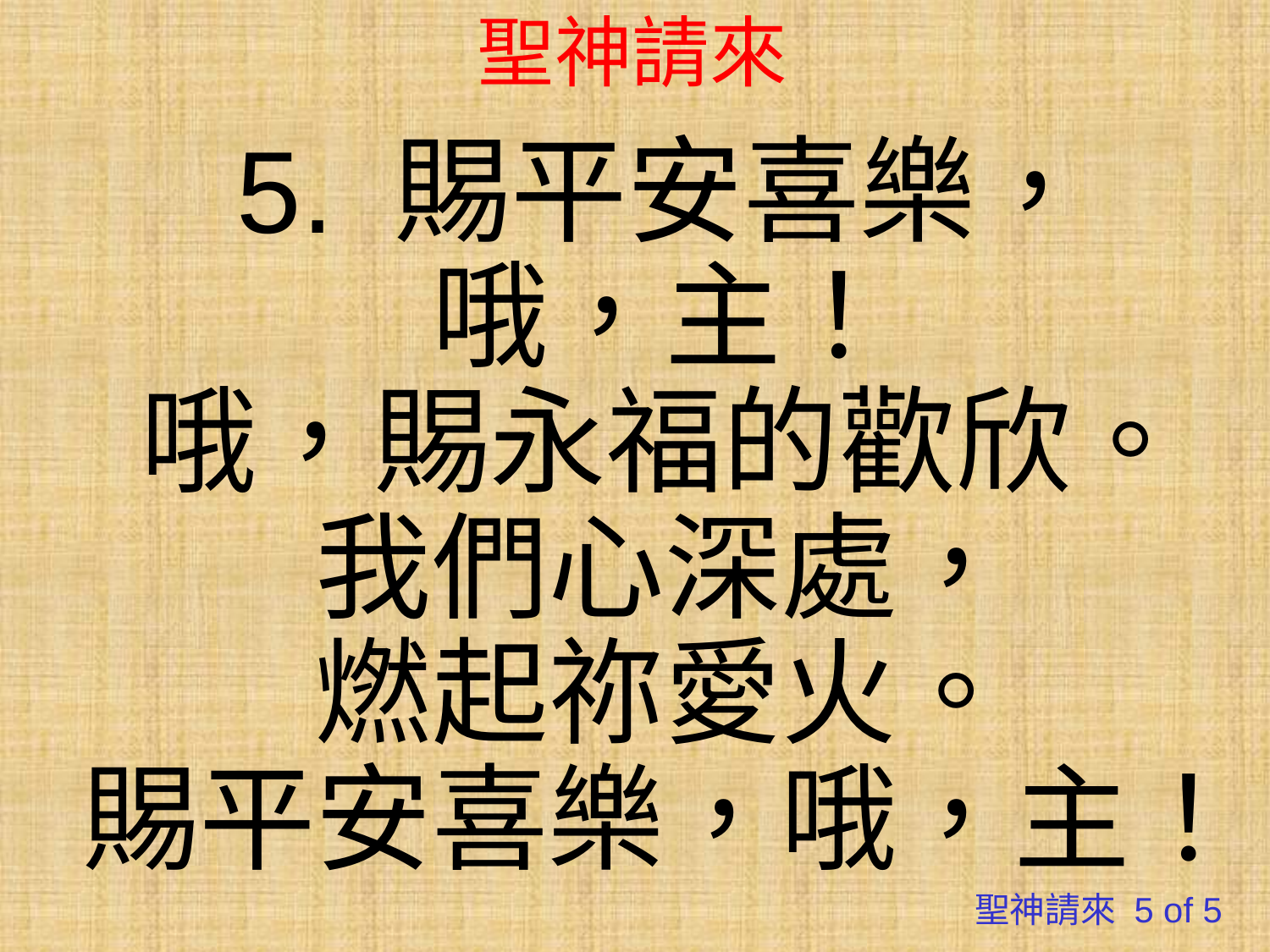

# 聖神請來
5. 賜平安喜樂，
哦，主！
哦，賜永福的歡欣。
我們心深處，
燃起祢愛火。
賜平安喜樂，哦，主！

聖神請來 5 of 5